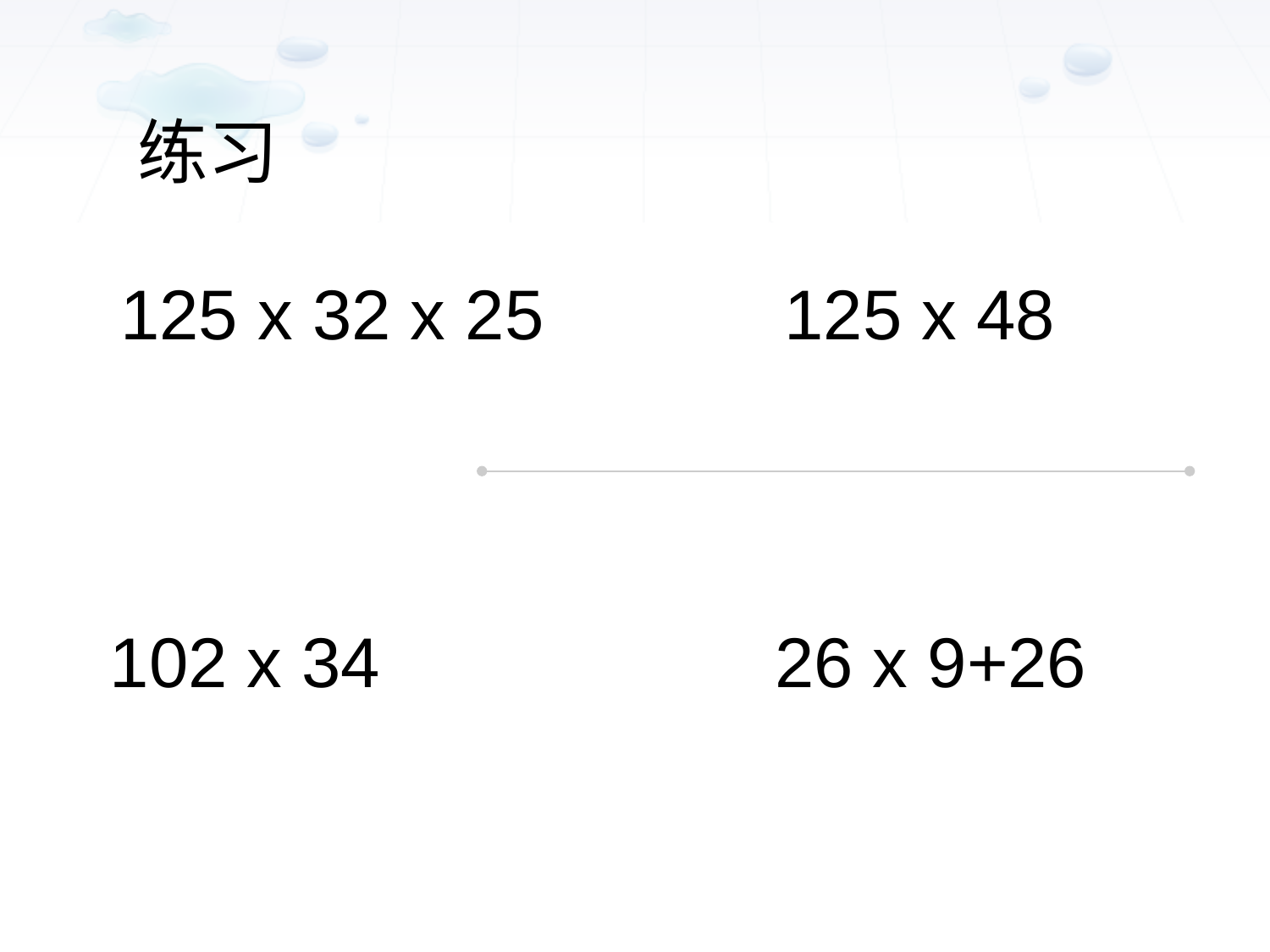

练习
125 x 32 x 25
125 x 48
102 x 34
26 x 9+26